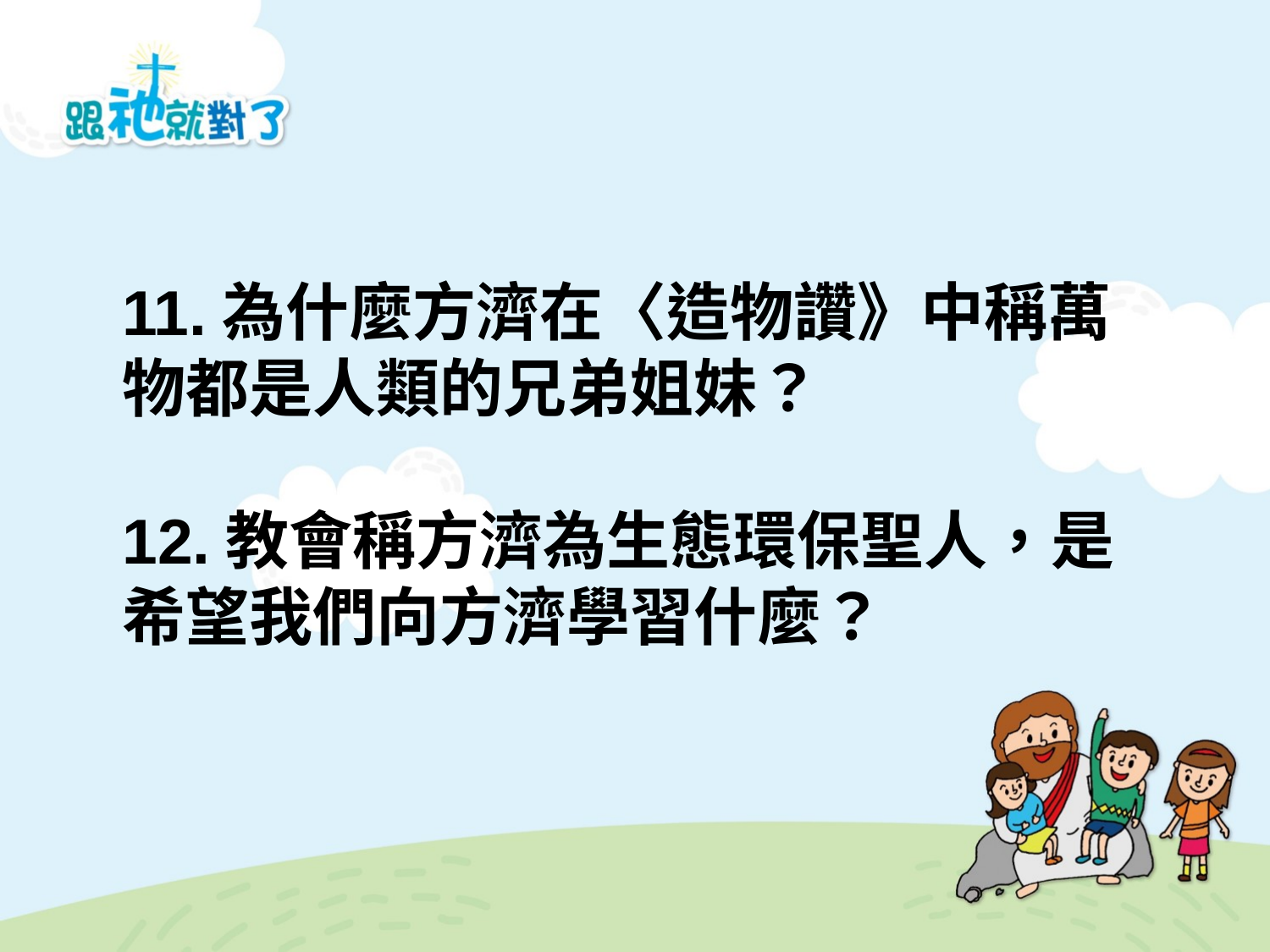

11.為什麼方濟在〈造物讚》中稱萬物都是人類的兄弟姐妹？

12.教會稱方濟為生態環保聖人，是希望我們向方濟學習什麼？